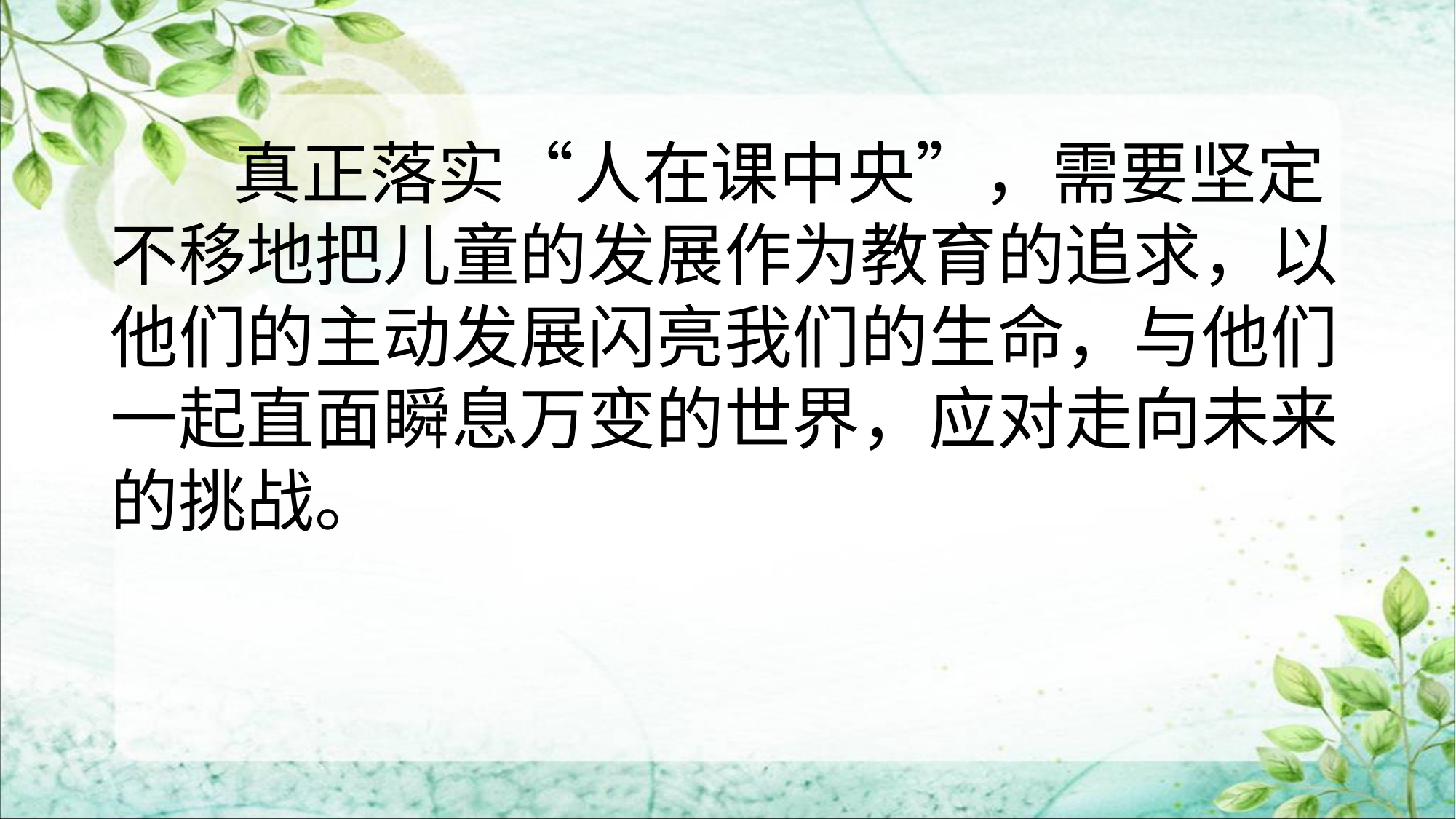

# 真正落实“人在课中央”，需要坚定不移地把儿童的发展作为教育的追求，以他们的主动发展闪亮我们的生命，与他们一起直面瞬息万变的世界，应对走向未来的挑战。